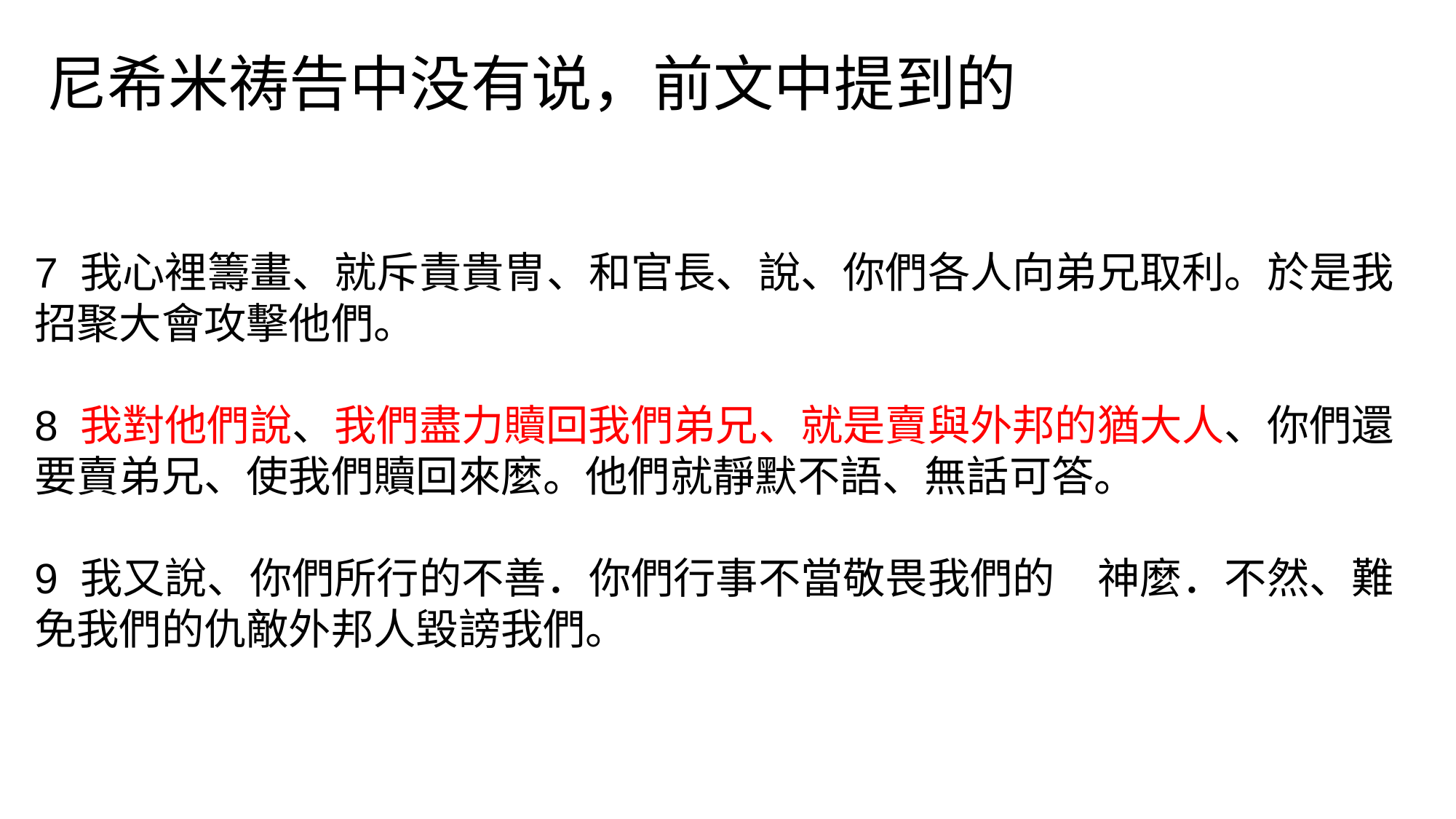

尼希米祷告中没有说，前文中提到的
7 我心裡籌畫、就斥責貴冑、和官長、說、你們各人向弟兄取利。於是我招聚大會攻擊他們。

8 我對他們說、我們盡力贖回我們弟兄、就是賣與外邦的猶大人、你們還要賣弟兄、使我們贖回來麼。他們就靜默不語、無話可答。
9 我又說、你們所行的不善．你們行事不當敬畏我們的　神麼．不然、難免我們的仇敵外邦人毀謗我們。